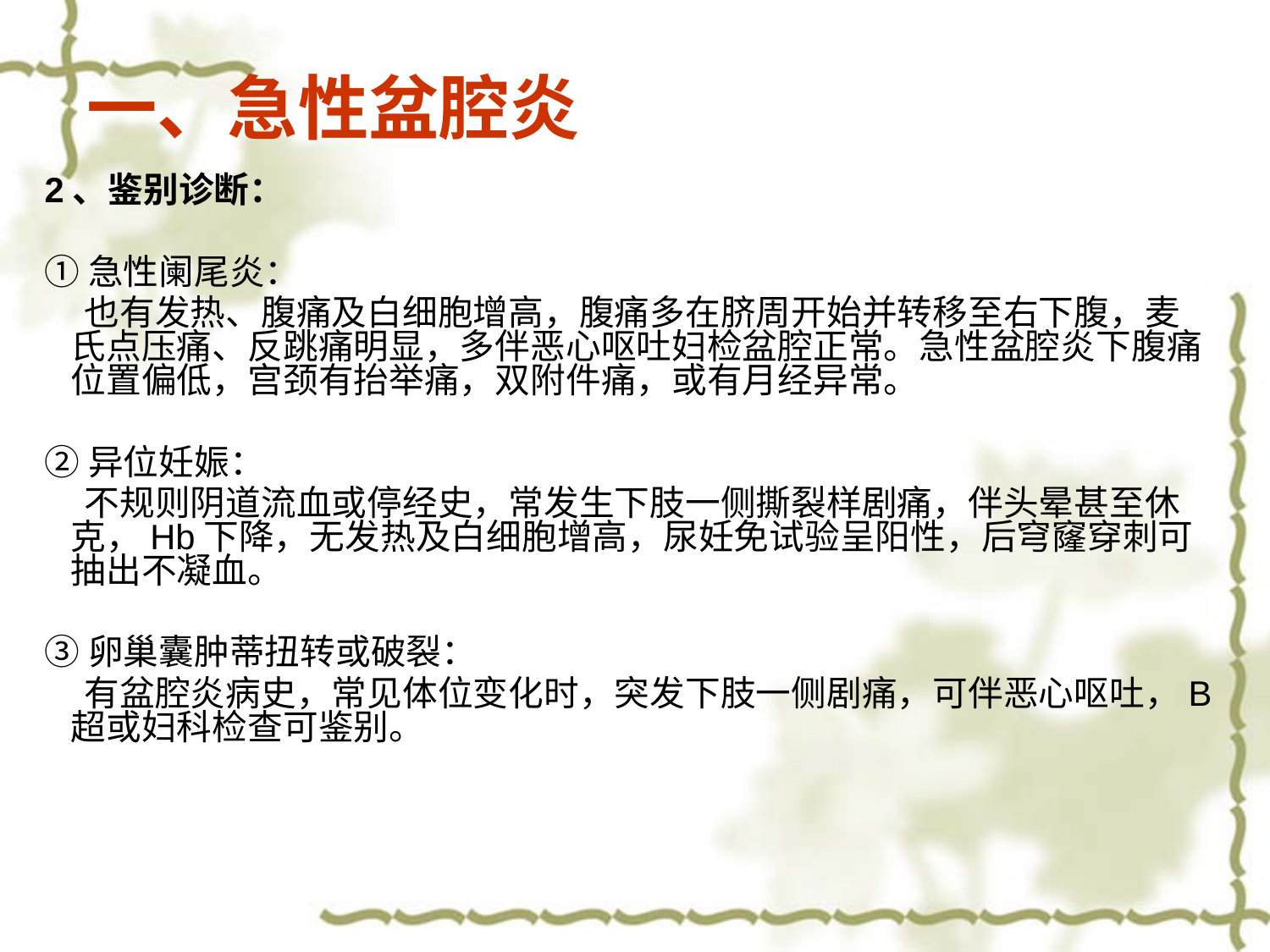

# 一、急性盆腔炎
2、鉴别诊断：

①急性阑尾炎：
    也有发热、腹痛及白细胞增高，腹痛多在脐周开始并转移至右下腹，麦氏点压痛、反跳痛明显，多伴恶心呕吐妇检盆腔正常。急性盆腔炎下腹痛位置偏低，宫颈有抬举痛，双附件痛，或有月经异常。

②异位妊娠：
    不规则阴道流血或停经史，常发生下肢一侧撕裂样剧痛，伴头晕甚至休克，Hb下降，无发热及白细胞增高，尿妊免试验呈阳性，后穹窿穿刺可抽出不凝血。

③卵巢囊肿蒂扭转或破裂：
    有盆腔炎病史，常见体位变化时，突发下肢一侧剧痛，可伴恶心呕吐，B超或妇科检查可鉴别。